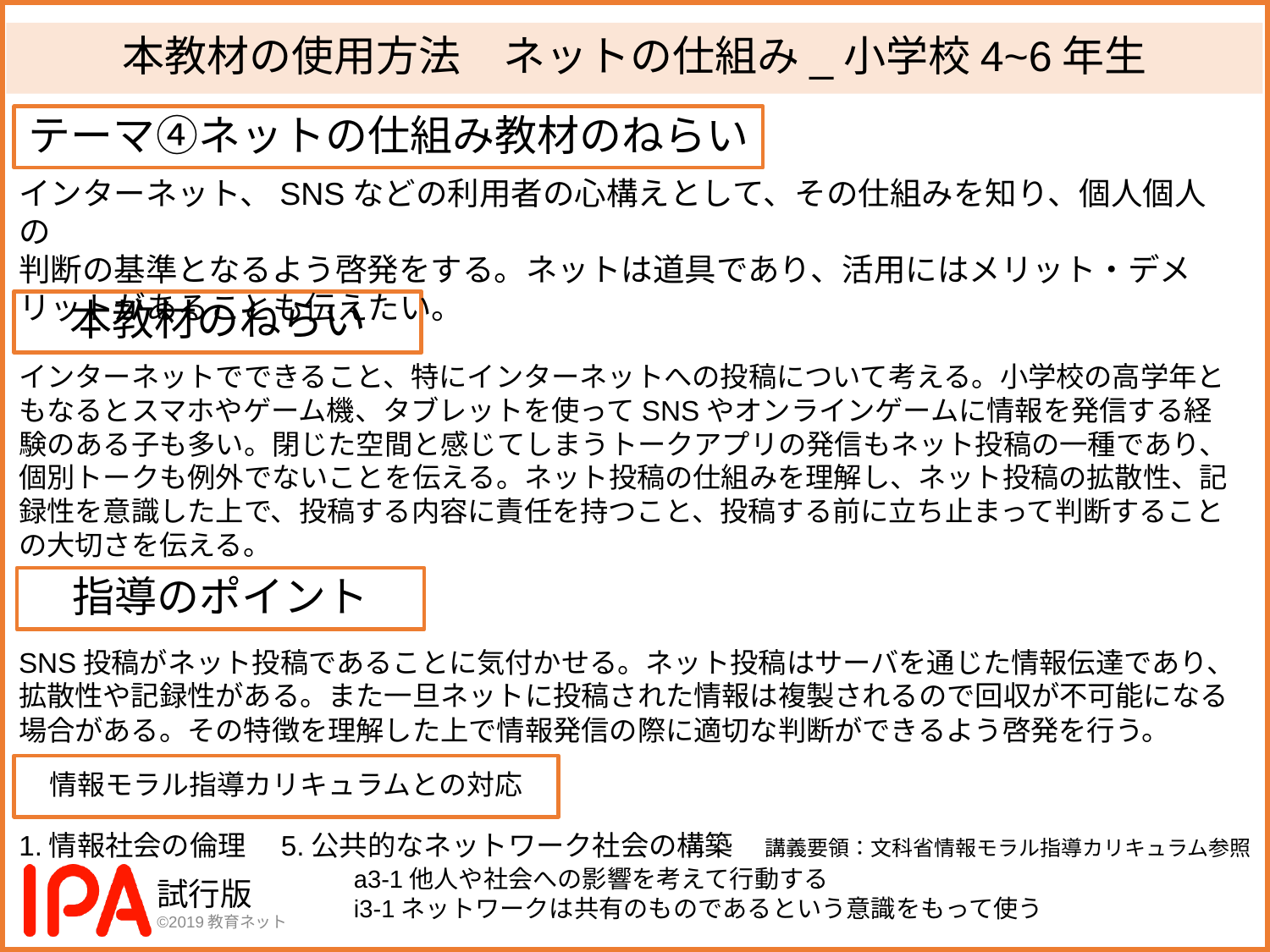

# 本教材の使用方法　ネットの仕組み_小学校4~6年生
テーマ④ネットの仕組み教材のねらい
インターネット、SNSなどの利用者の心構えとして、その仕組みを知り、個人個人の
判断の基準となるよう啓発をする。ネットは道具であり、活用にはメリット・デメリットがあることも伝えたい。
本教材のねらい
インターネットでできること、特にインターネットへの投稿について考える。小学校の高学年ともなるとスマホやゲーム機、タブレットを使ってSNSやオンラインゲームに情報を発信する経験のある子も多い。閉じた空間と感じてしまうトークアプリの発信もネット投稿の一種であり、個別トークも例外でないことを伝える。ネット投稿の仕組みを理解し、ネット投稿の拡散性、記録性を意識した上で、投稿する内容に責任を持つこと、投稿する前に立ち止まって判断することの大切さを伝える。
指導のポイント
SNS投稿がネット投稿であることに気付かせる。ネット投稿はサーバを通じた情報伝達であり、拡散性や記録性がある。また一旦ネットに投稿された情報は複製されるので回収が不可能になる場合がある。その特徴を理解した上で情報発信の際に適切な判断ができるよう啓発を行う。
情報モラル指導カリキュラムとの対応
1.情報社会の倫理　5.公共的なネットワーク社会の構築　講義要領：文科省情報モラル指導カリキュラム参照
a3-1他人や社会への影響を考えて行動する
i3-1ネットワークは共有のものであるという意識をもって使う